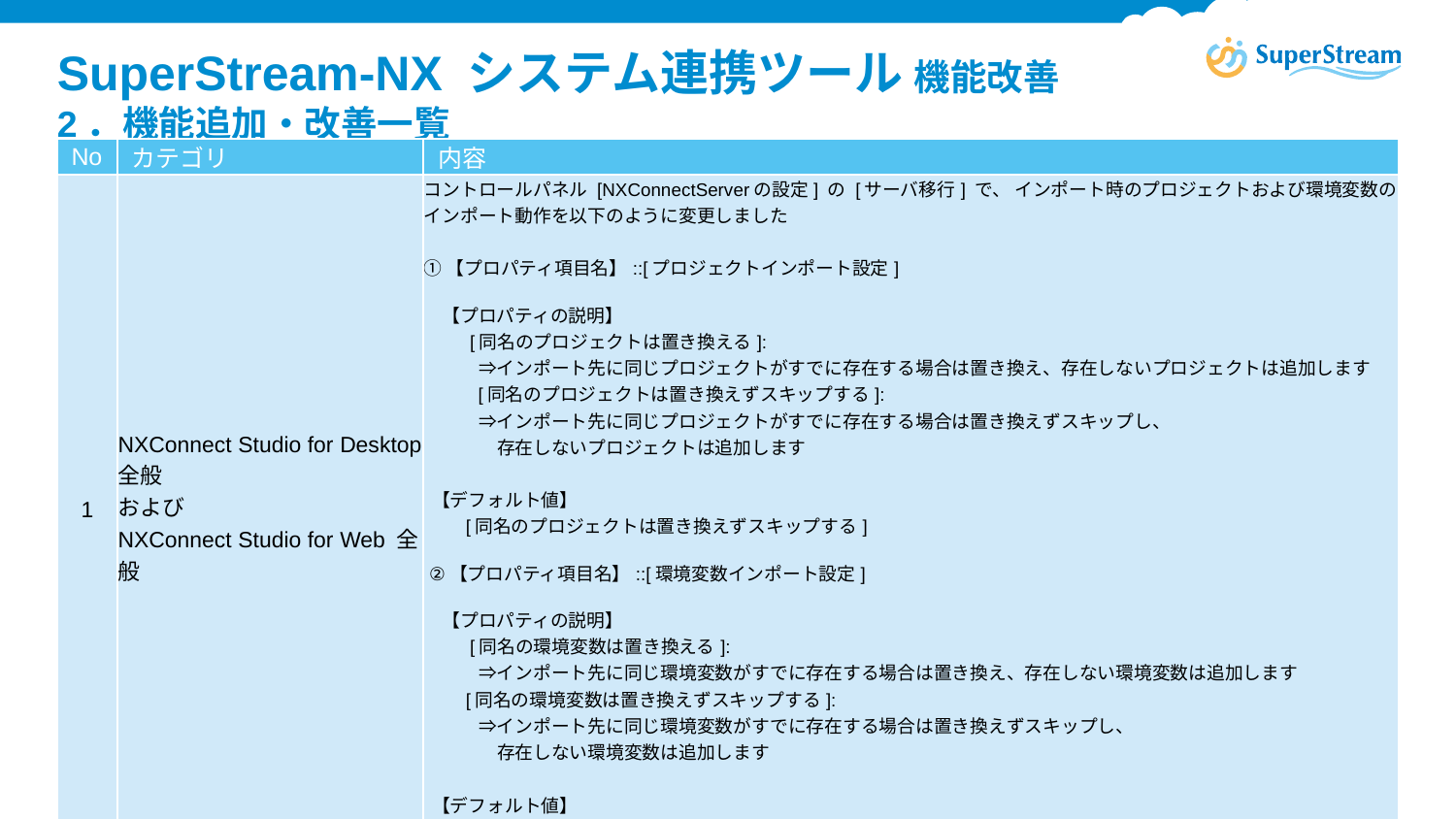

# SuperStream-NX システム連携ツール 機能改善　 2．機能追加・改善一覧
| No | カテゴリ | 内容 |
| --- | --- | --- |
| 1 | NXConnect Studio for Desktop 全般 および NXConnect Studio for Web 全般 | コントロールパネル [NXConnectServerの設定] の [サーバ移行] で、 インポート時のプロジェクトおよび環境変数のインポート動作を以下のように変更しました    ① 【プロパティ項目名】::[プロジェクトインポート設定]    　【プロパティの説明】 　 　[同名のプロジェクトは置き換える]: 　　　⇒インポート先に同じプロジェクトがすでに存在する場合は置き換え、存在しないプロジェクトは追加します   　 　[同名のプロジェクトは置き換えずスキップする]: 　　　⇒インポート先に同じプロジェクトがすでに存在する場合は置き換えずスキップし、 　　　　存在しないプロジェクトは追加します      【デフォルト値】 　　[同名のプロジェクトは置き換えずスキップする]    ②【プロパティ項目名】::[環境変数インポート設定]    　【プロパティの説明】 　 　[同名の環境変数は置き換える]: 　　　⇒インポート先に同じ環境変数がすでに存在する場合は置き換え、存在しない環境変数は追加します 　　[同名の環境変数は置き換えずスキップする]: 　　　⇒インポート先に同じ環境変数がすでに存在する場合は置き換えずスキップし、 　　　　存在しない環境変数は追加します      【デフォルト値】 　　[同名の環境変数は置き換えずスキップする] |
©2025 Canon IT Solutions Inc. All rights reserved.
69